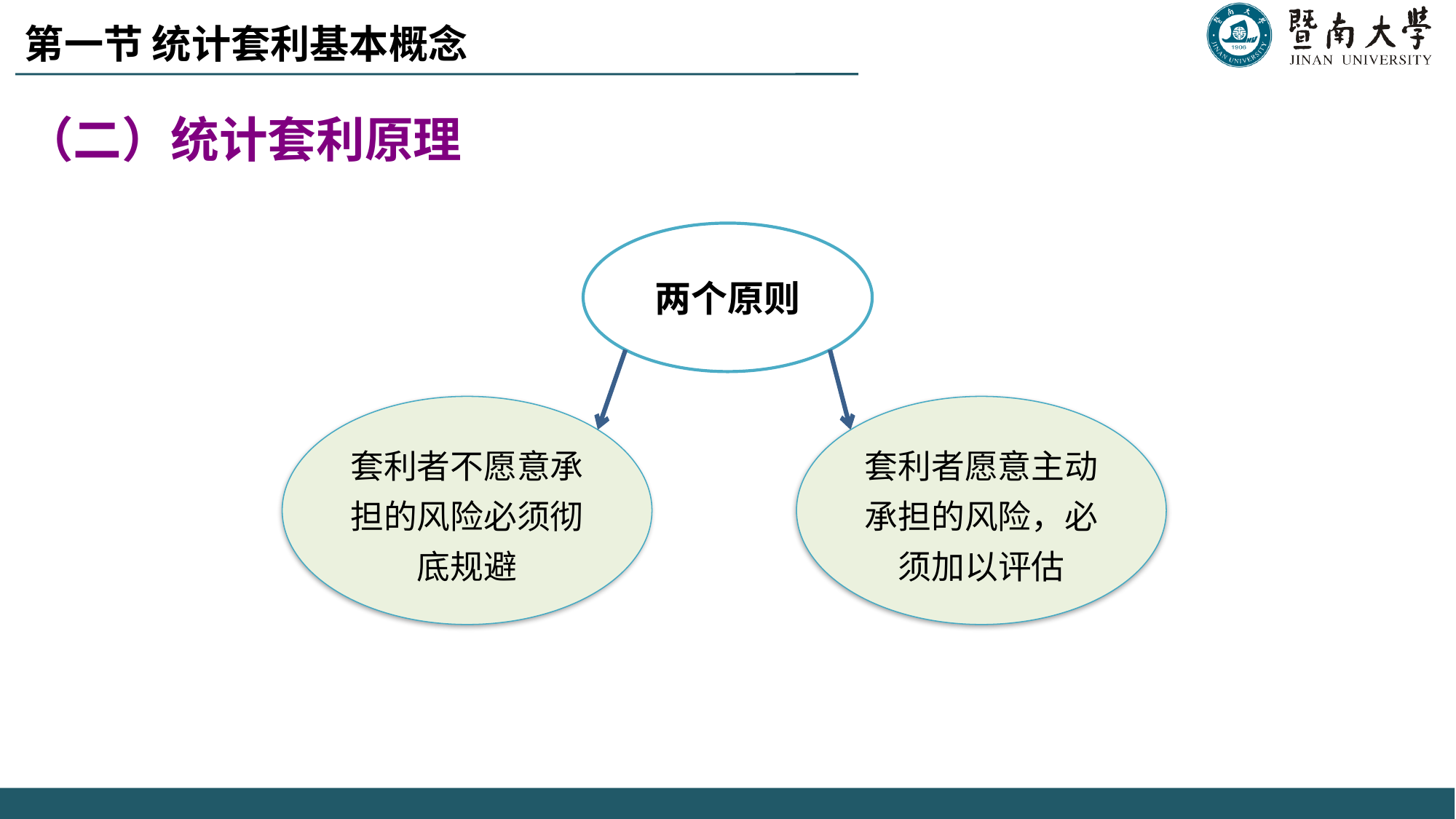

第一节 统计套利基本概念
# （二）统计套利原理
两个原则
套利者愿意主动承担的风险，必须加以评估
套利者不愿意承担的风险必须彻底规避